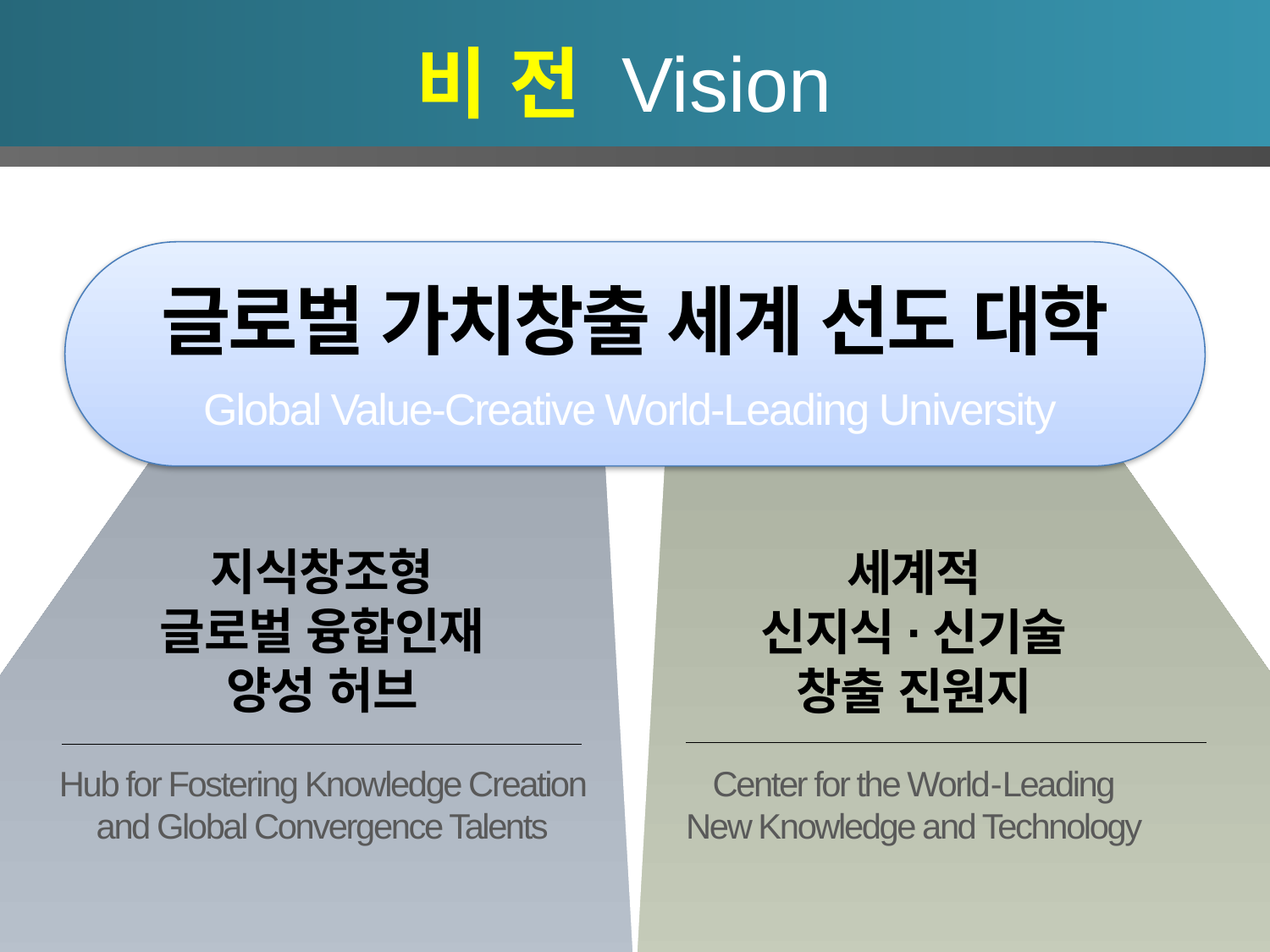

세계적
신지식 ∙ 신기술
창출 진원지

Center for the World-Leading
New Knowledge and Technology

지식창조형
글로벌 융합인재
양성 허브
Hub for Fostering Knowledge Creation and Global Convergence Talents

비 전 Vision

글로벌 가치창출 세계 선도 대학

Global Value-Creative World-Leading University